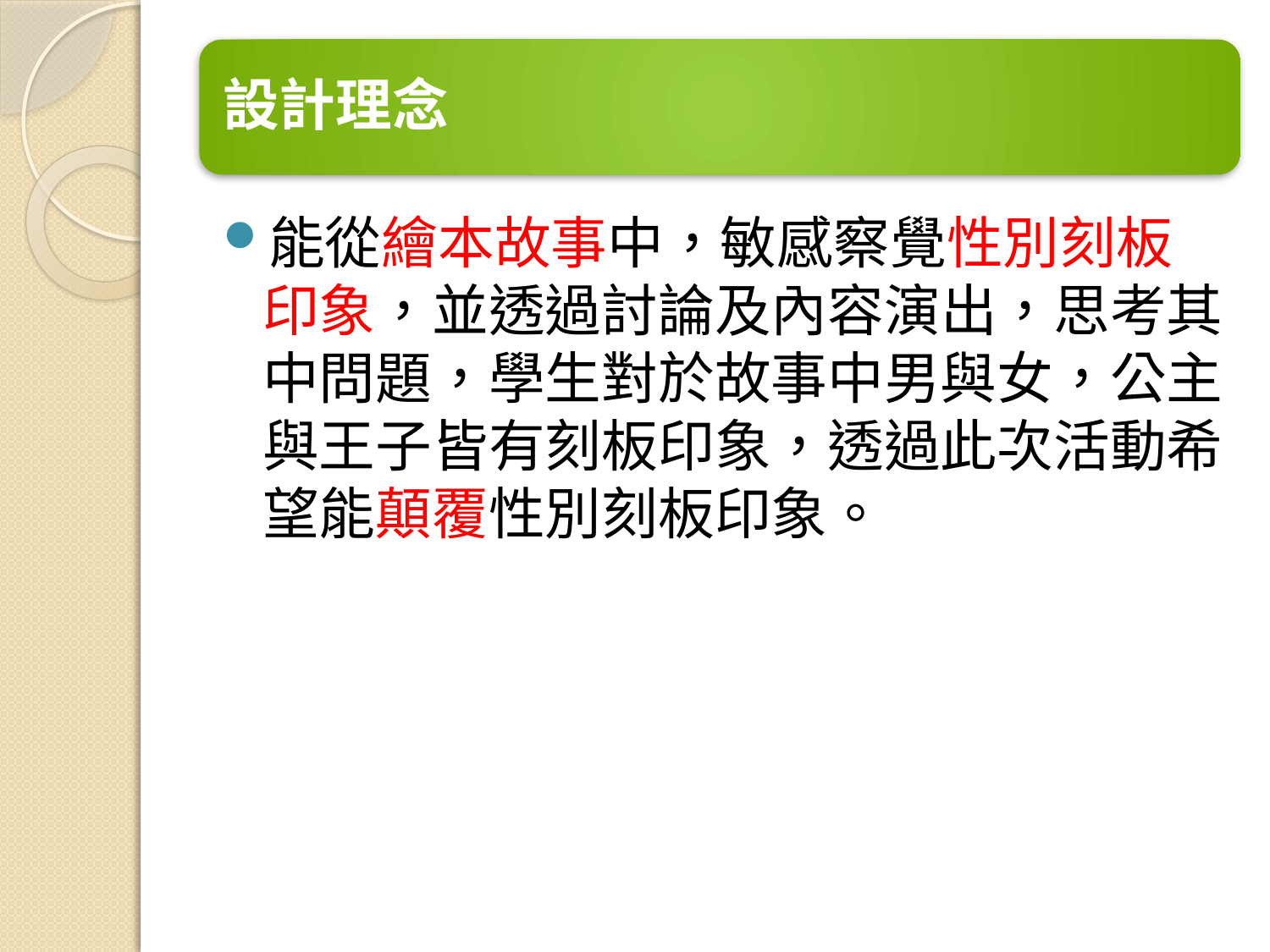

設計理念
能從繪本故事中，敏感察覺性別刻板印象，並透過討論及內容演出，思考其中問題，學生對於故事中男與女，公主與王子皆有刻板印象，透過此次活動希望能顛覆性別刻板印象。